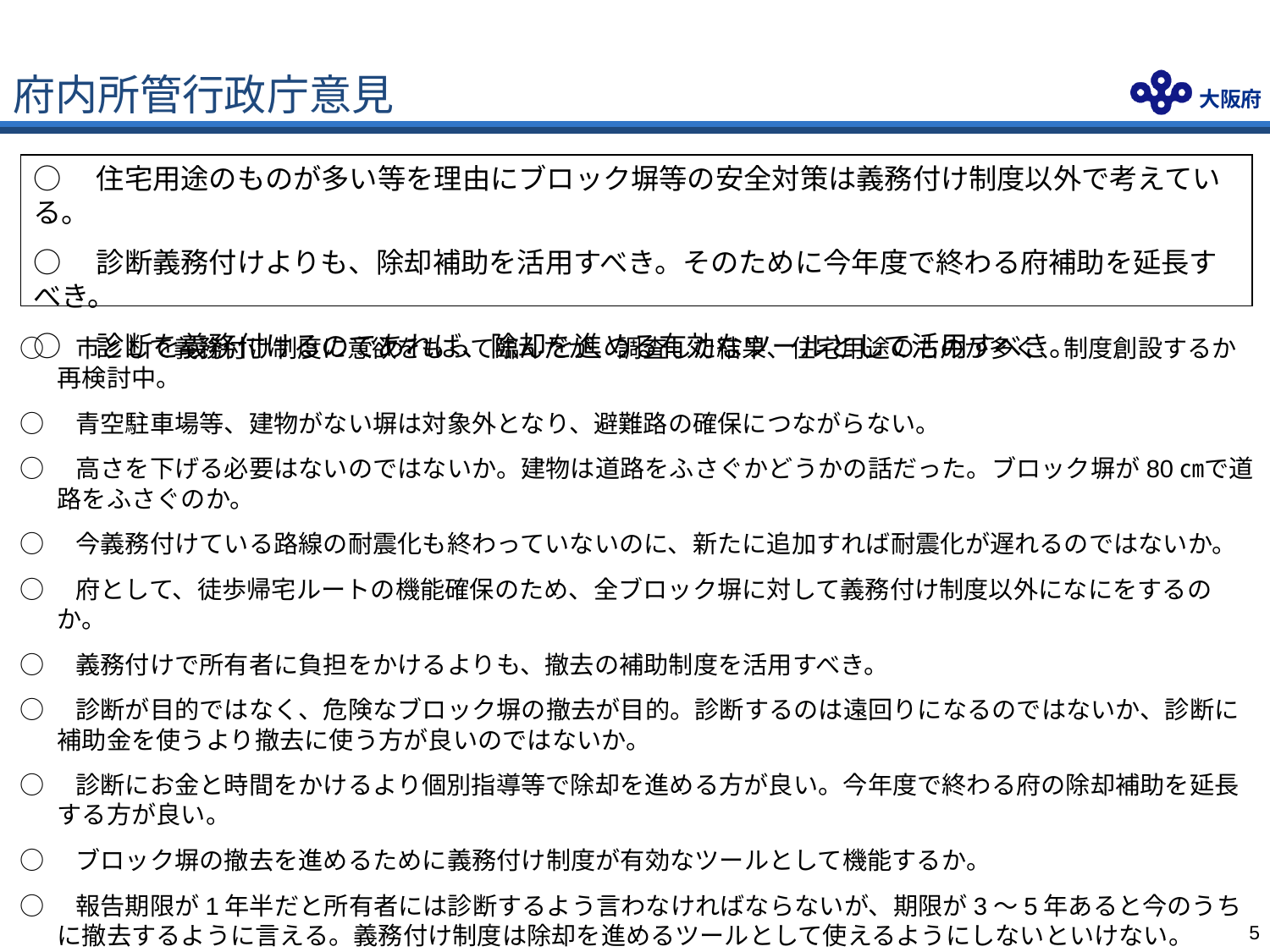

# 府内所管行政庁意見
○　住宅用途のものが多い等を理由にブロック塀等の安全対策は義務付け制度以外で考えている。
○　診断義務付けよりも、除却補助を活用すべき。そのために今年度で終わる府補助を延長すべき。
○　診断を義務付けるのであれば、除却を進める有効なツールとして活用すべき。
○　市として義務付け制度に意欲をもって臨んだが、調査した結果、住宅用途のものが多く、制度創設するか再検討中。
○　青空駐車場等、建物がない塀は対象外となり、避難路の確保につながらない。
○　高さを下げる必要はないのではないか。建物は道路をふさぐかどうかの話だった。ブロック塀が80㎝で道路をふさぐのか。
○　今義務付けている路線の耐震化も終わっていないのに、新たに追加すれば耐震化が遅れるのではないか。
○　府として、徒歩帰宅ルートの機能確保のため、全ブロック塀に対して義務付け制度以外になにをするのか。
○　義務付けで所有者に負担をかけるよりも、撤去の補助制度を活用すべき。
○　診断が目的ではなく、危険なブロック塀の撤去が目的。診断するのは遠回りになるのではないか、診断に補助金を使うより撤去に使う方が良いのではないか。
○　診断にお金と時間をかけるより個別指導等で除却を進める方が良い。今年度で終わる府の除却補助を延長する方が良い。
○　ブロック塀の撤去を進めるために義務付け制度が有効なツールとして機能するか。
○　報告期限が1年半だと所有者には診断するよう言わなければならないが、期限が3～5年あると今のうちに撤去するように言える。義務付け制度は除却を進めるツールとして使えるようにしないといけない。
○　義務付け対象は補助額の上限を上げる、補助金を拡充して報告期限前に撤去してもらう等、補助拡充のテコとして活用できるのであればよい。

5